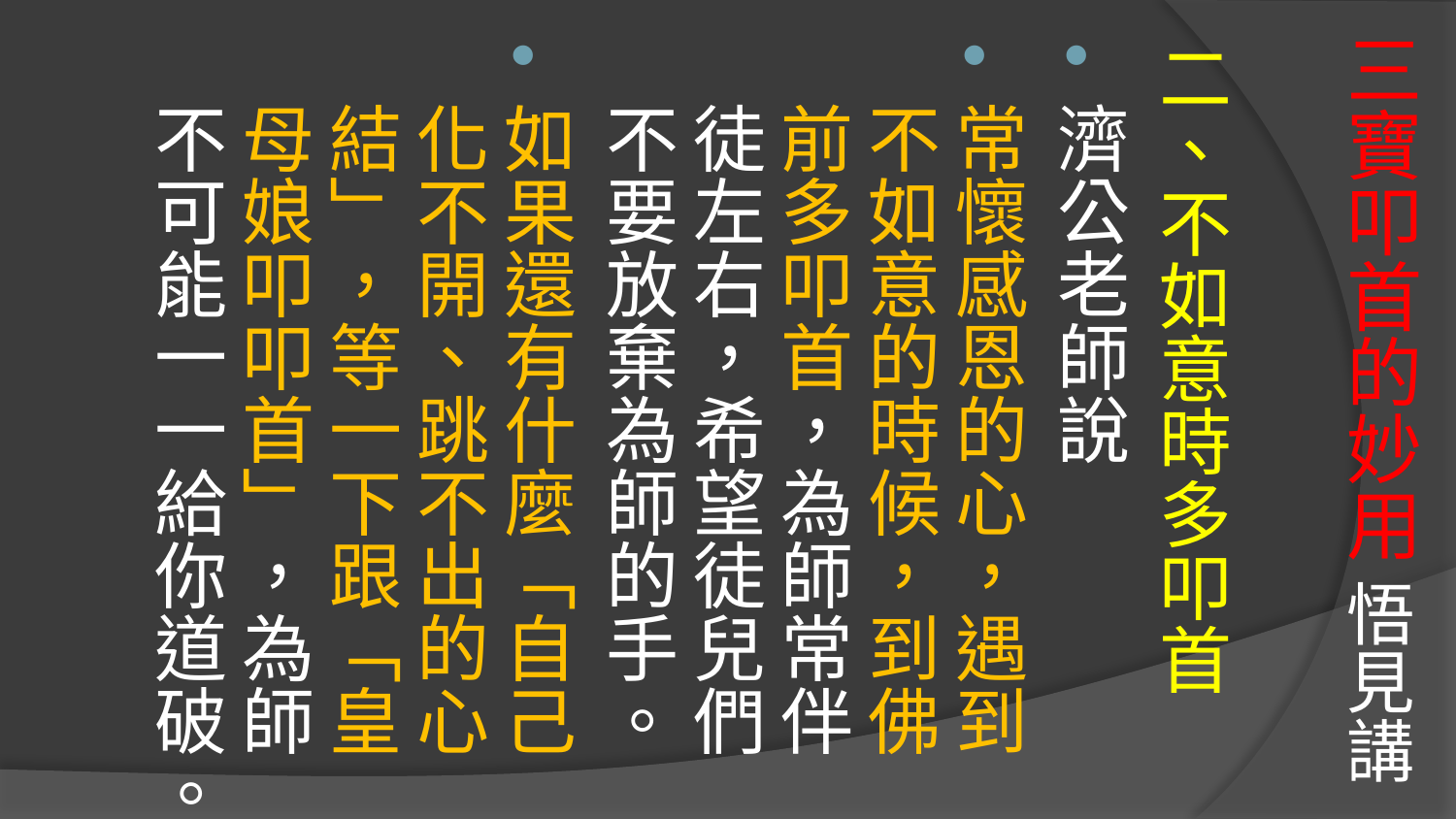

二、不如意時多叩首
濟公老師說
常懷感恩的心，遇到不如意的時候，到佛前多叩首，為師常伴徒左右，希望徒兒們不要放棄為師的手。
如果還有什麼「自己化不開、跳不出的心結」，等一下跟「皇母娘叩叩首」，為師不可能一一給你道破。

# 三寶叩首的妙用 悟見講